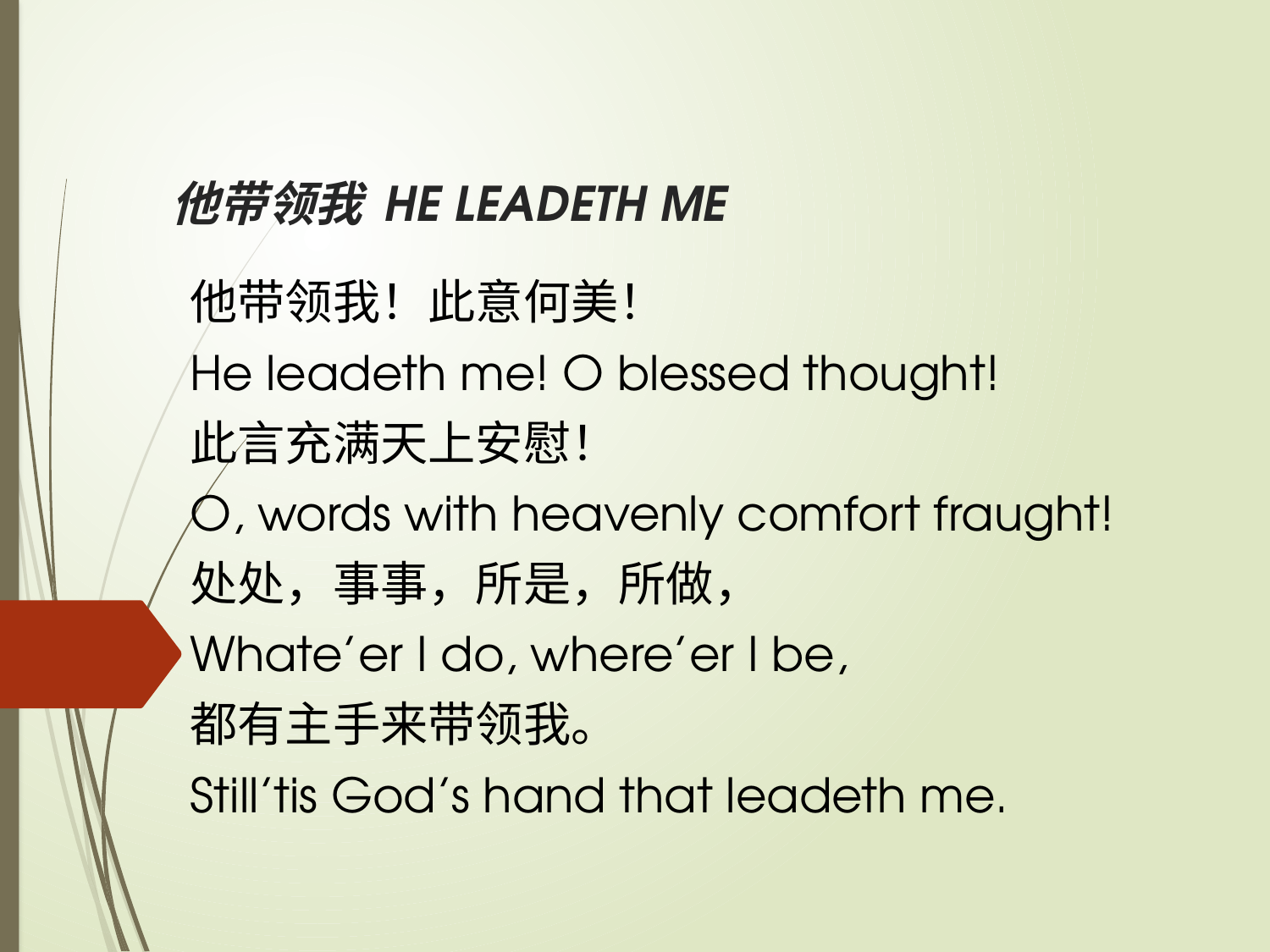

# 他带领我 HE LEADETH ME
他带领我！此意何美！
He leadeth me! O blessed thought!
此言充满天上安慰！
O, words with heavenly comfort fraught!
处处，事事，所是，所做，
Whate’er I do, where’er I be,
都有主手来带领我。
Still’tis God’s hand that leadeth me.